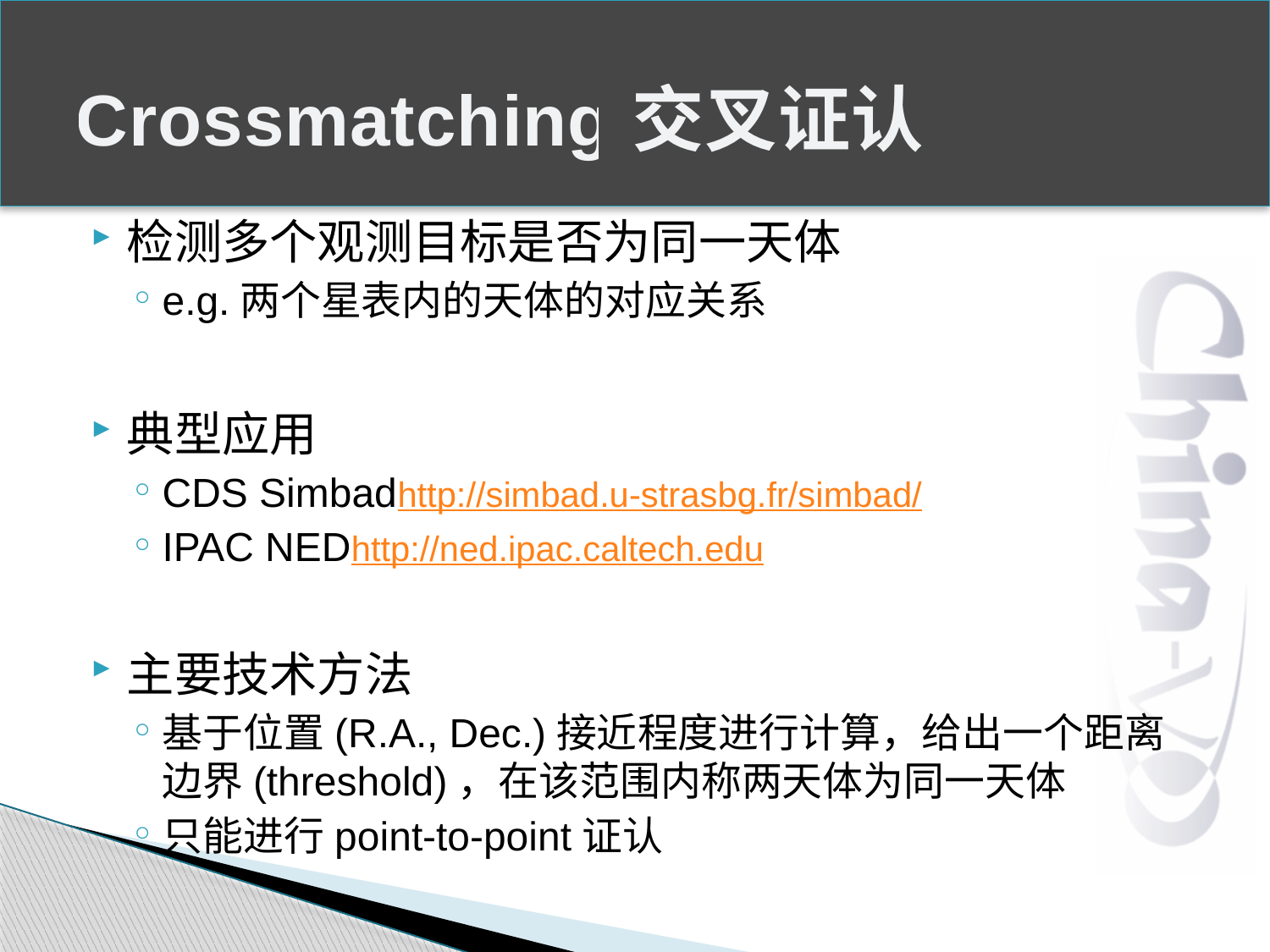

# Crossmatching交叉证认
检测多个观测目标是否为同一天体
e.g.两个星表内的天体的对应关系

典型应用
CDS Simbadhttp://simbad.u-strasbg.fr/simbad/
IPAC NEDhttp://ned.ipac.caltech.edu

主要技术方法
基于位置(R.A., Dec.)接近程度进行计算，给出一个距离边界(threshold)，在该范围内称两天体为同一天体
只能进行point-to-point证认